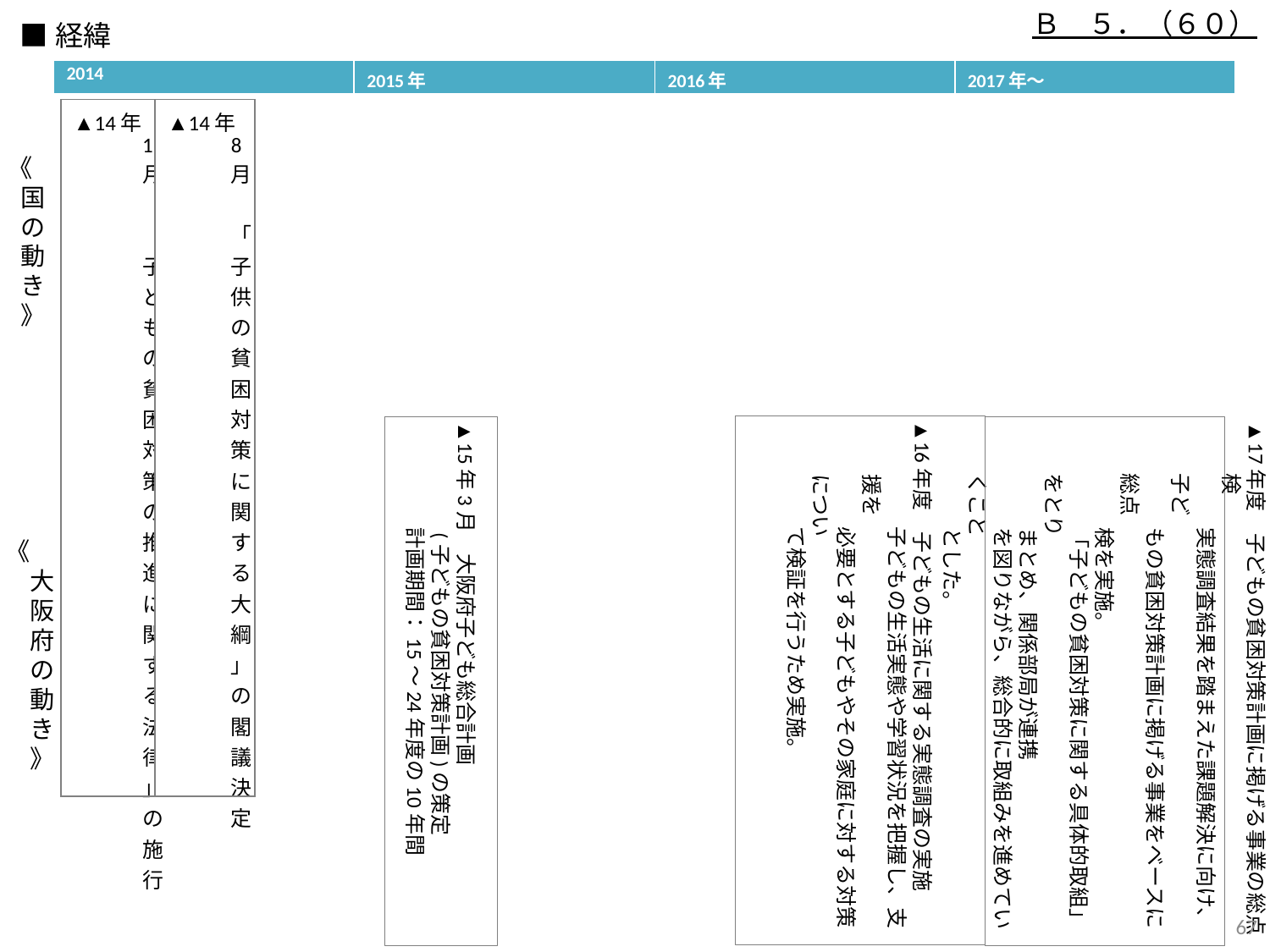

Ｂ　５．（６０）
■経緯
| 2014 | 2015年 | 2016年 | 2017年～ |
| --- | --- | --- | --- |
| ▲14年1月　「子どもの貧困対策の推進に関する法律」の施行 | ▲14年8月　「子供の貧困対策に関する大綱」の閣議決定 |
| --- | --- |
《国の動き》
▲16年度　子どもの生活に関する実態調査の実施
　　　　　子どもの生活実態や学習状況を把握し、支援を
　　　　　必要とする子どもやその家庭に対する対策につい
　　　　　て検証を行うため実施。
▲15年3月　大阪府子ども総合計画
　　　　　(子どもの貧困対策計画)の策定
　　　　　計画期間：15～24年度の10年間
▲17年度　子どもの貧困対策計画に掲げる事業の総点検
　　　　　実態調査結果を踏まえた課題解決に向け、子ど
　　　　　もの貧困対策計画に掲げる事業をベースに総点
　　　　　検を実施。
　　　　　「子どもの貧困対策に関する具体的取組」をとり
　　　　　まとめ、関係部局が連携
　　　　　を図りながら、総合的に取組みを進めていくこと
　　　　　とした。
《大阪府の動き》
67